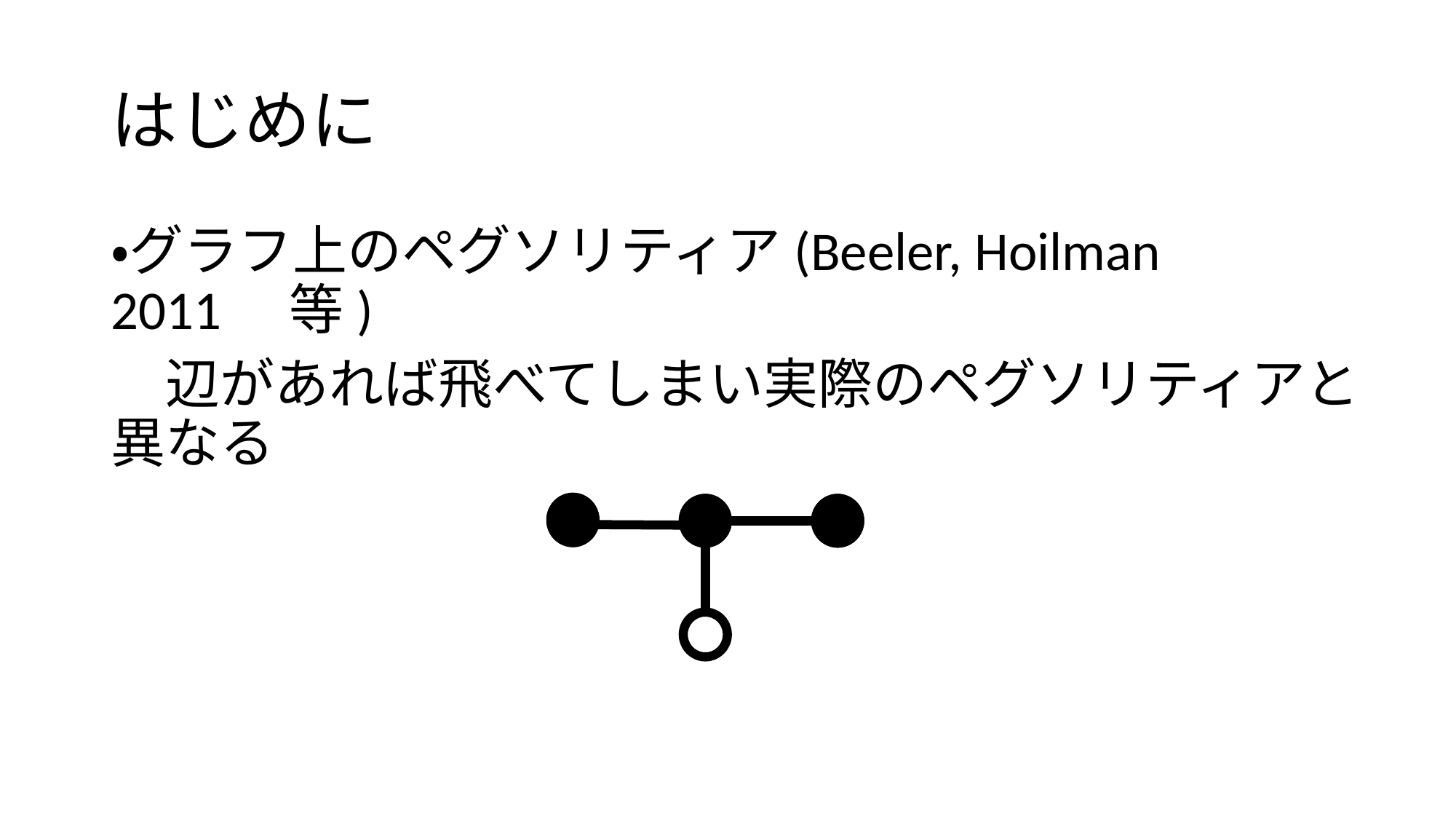

# はじめに
・グラフ上のペグソリティア(Beeler, Hoilman　2011　等)
　辺があれば飛べてしまい実際のペグソリティアと異なる